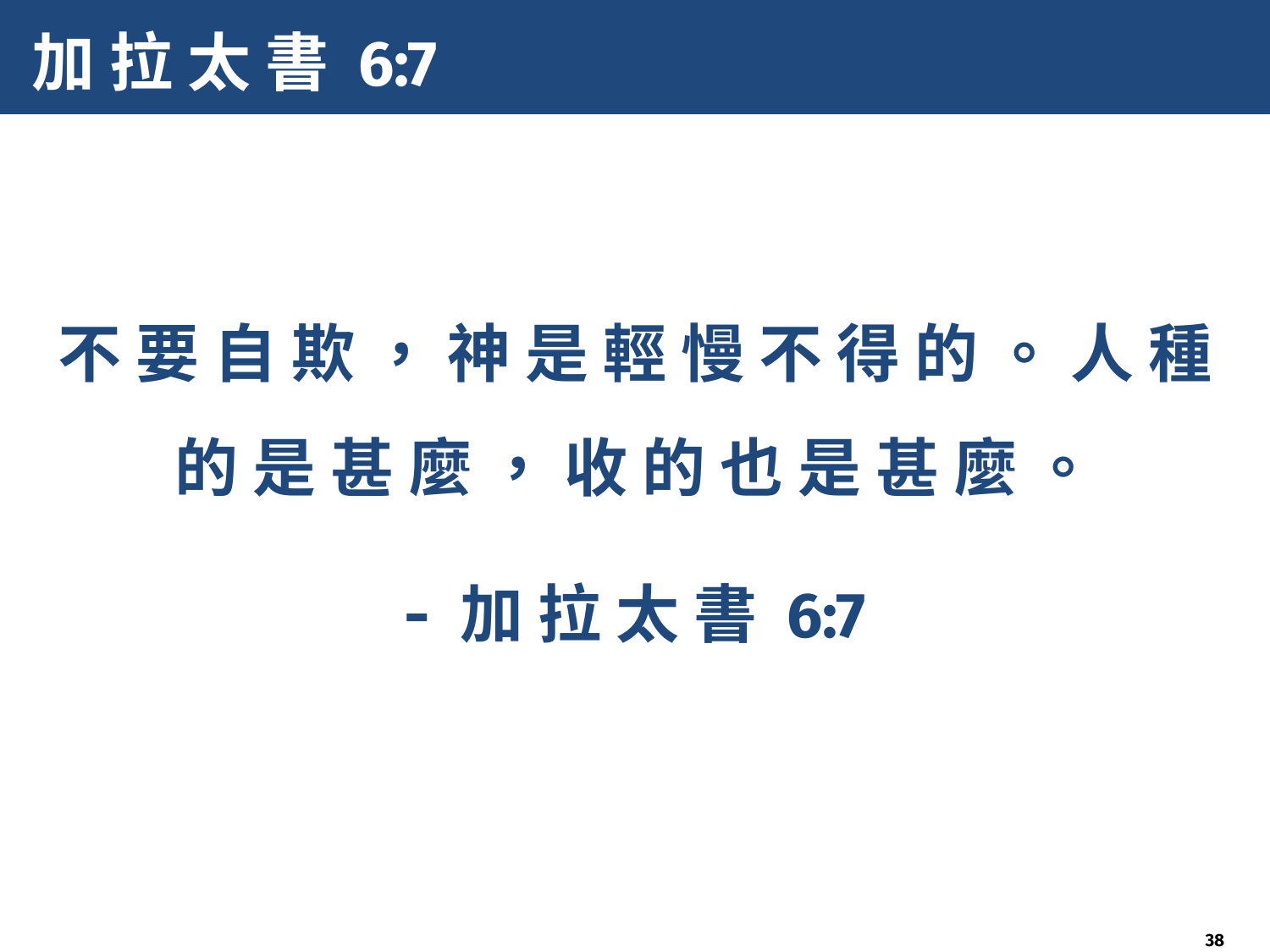

# 加 拉 太 書 6:7
不 要 自 欺 ， 神 是 輕 慢 不 得 的 。 人 種 的 是 甚 麼 ， 收 的 也 是 甚 麼 。
- 加 拉 太 書 6:7